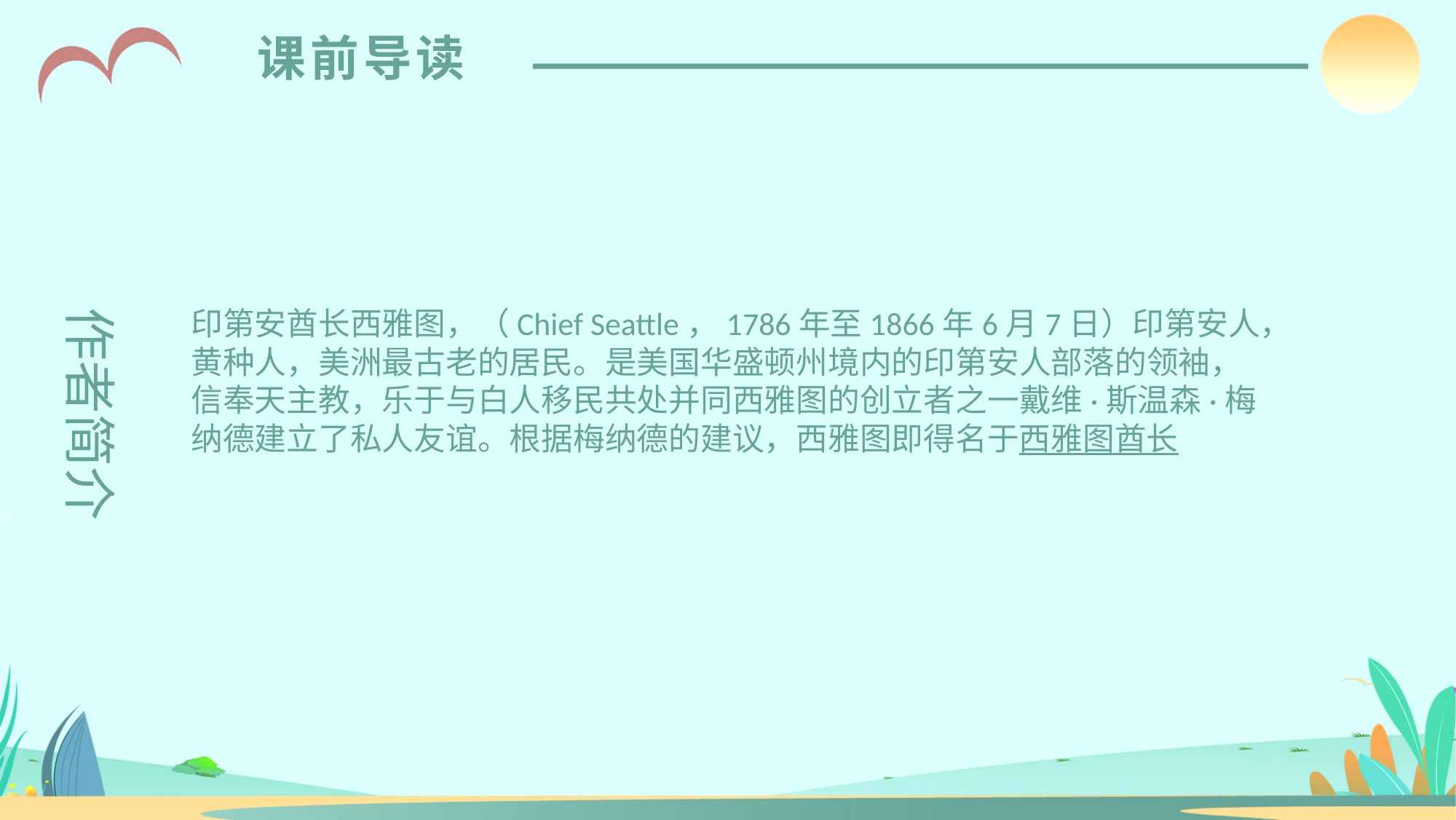

课前导读

作者简介
印第安酋长西雅图，（Chief Seattle，1786年至1866年6月7日）印第安人，
黄种人，美洲最古老的居民。是美国华盛顿州境内的印第安人部落的领袖，
信奉天主教，乐于与白人移民共处并同西雅图的创立者之一戴维·斯温森·梅
纳德建立了私人友谊。根据梅纳德的建议，西雅图即得名于西雅图酋长